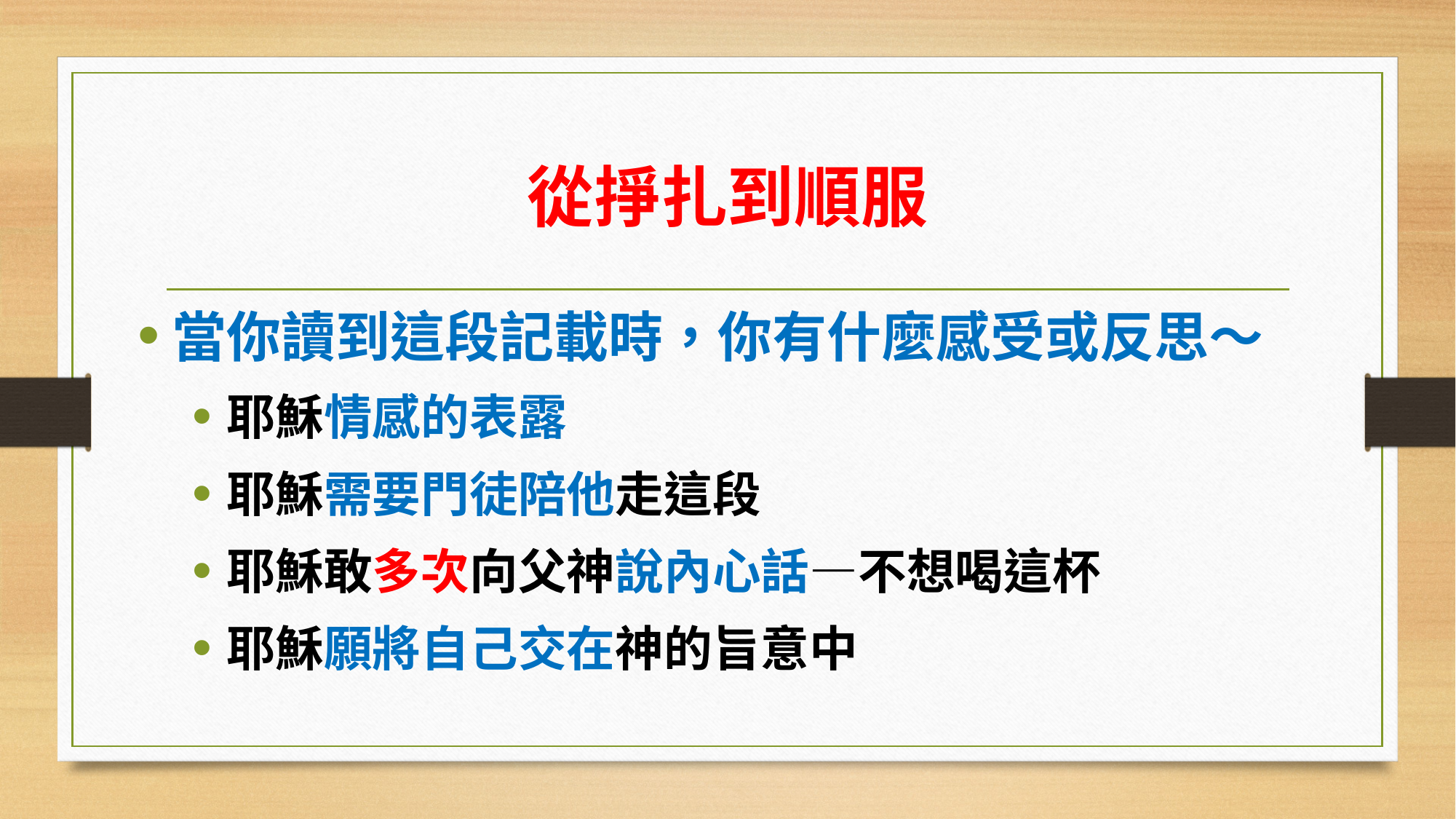

# 從掙扎到順服
當你讀到這段記載時，你有什麼感受或反思～
耶穌情感的表露
耶穌需要門徒陪他走這段
耶穌敢多次向父神說內心話—不想喝這杯
耶穌願將自己交在神的旨意中